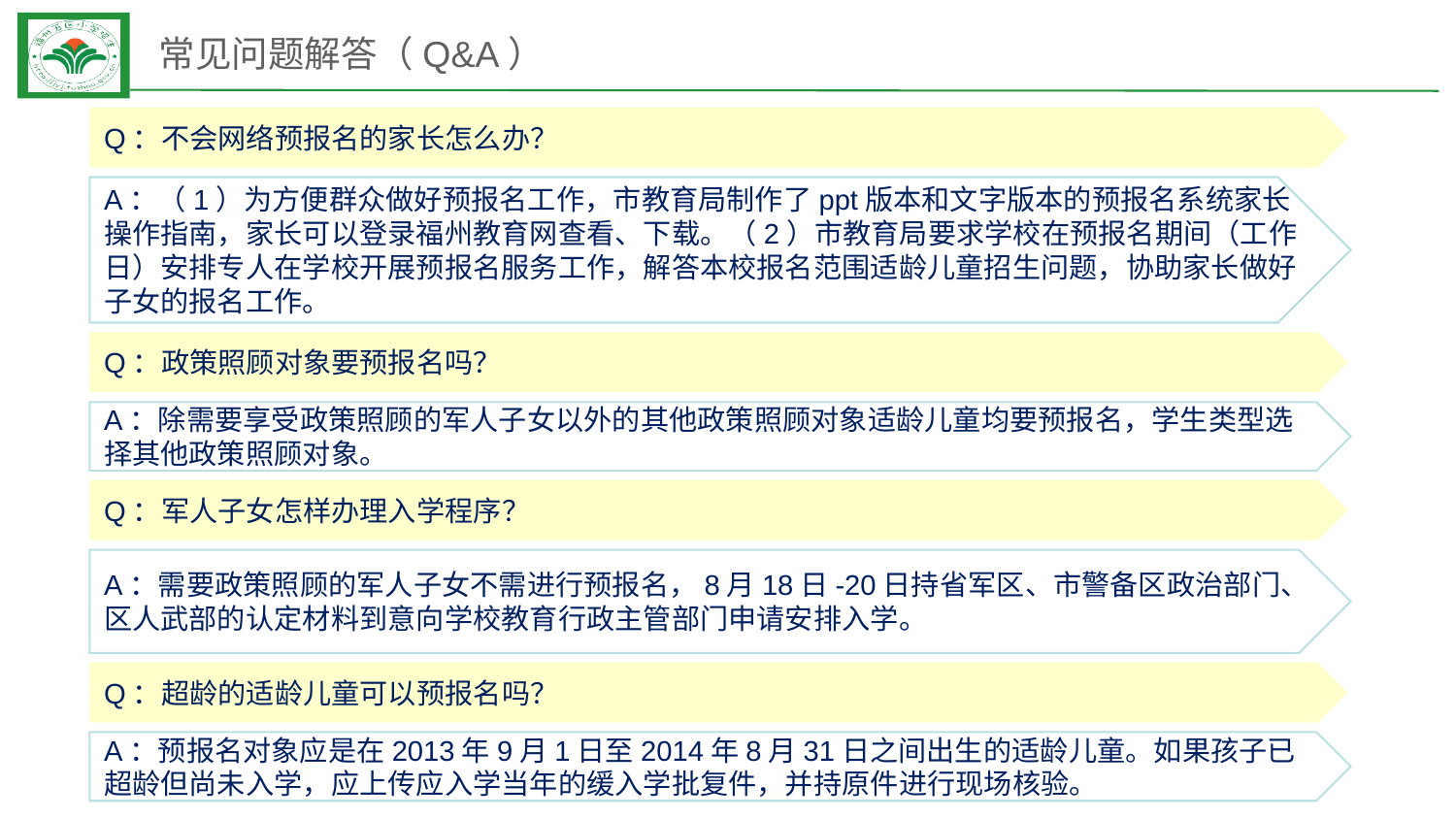

# 常见问题解答（Q&A）
Q：不会网络预报名的家长怎么办？
A：（1）为方便群众做好预报名工作，市教育局制作了ppt版本和文字版本的预报名系统家长操作指南，家长可以登录福州教育网查看、下载。（2）市教育局要求学校在预报名期间（工作日）安排专人在学校开展预报名服务工作，解答本校报名范围适龄儿童招生问题，协助家长做好子女的报名工作。
Q：政策照顾对象要预报名吗？
A：除需要享受政策照顾的军人子女以外的其他政策照顾对象适龄儿童均要预报名，学生类型选择其他政策照顾对象。
Q：军人子女怎样办理入学程序？
A：需要政策照顾的军人子女不需进行预报名，8月18日-20日持省军区、市警备区政治部门、区人武部的认定材料到意向学校教育行政主管部门申请安排入学。
Q：超龄的适龄儿童可以预报名吗？
A：预报名对象应是在2013年9月1日至2014年8月31日之间出生的适龄儿童。如果孩子已超龄但尚未入学，应上传应入学当年的缓入学批复件，并持原件进行现场核验。